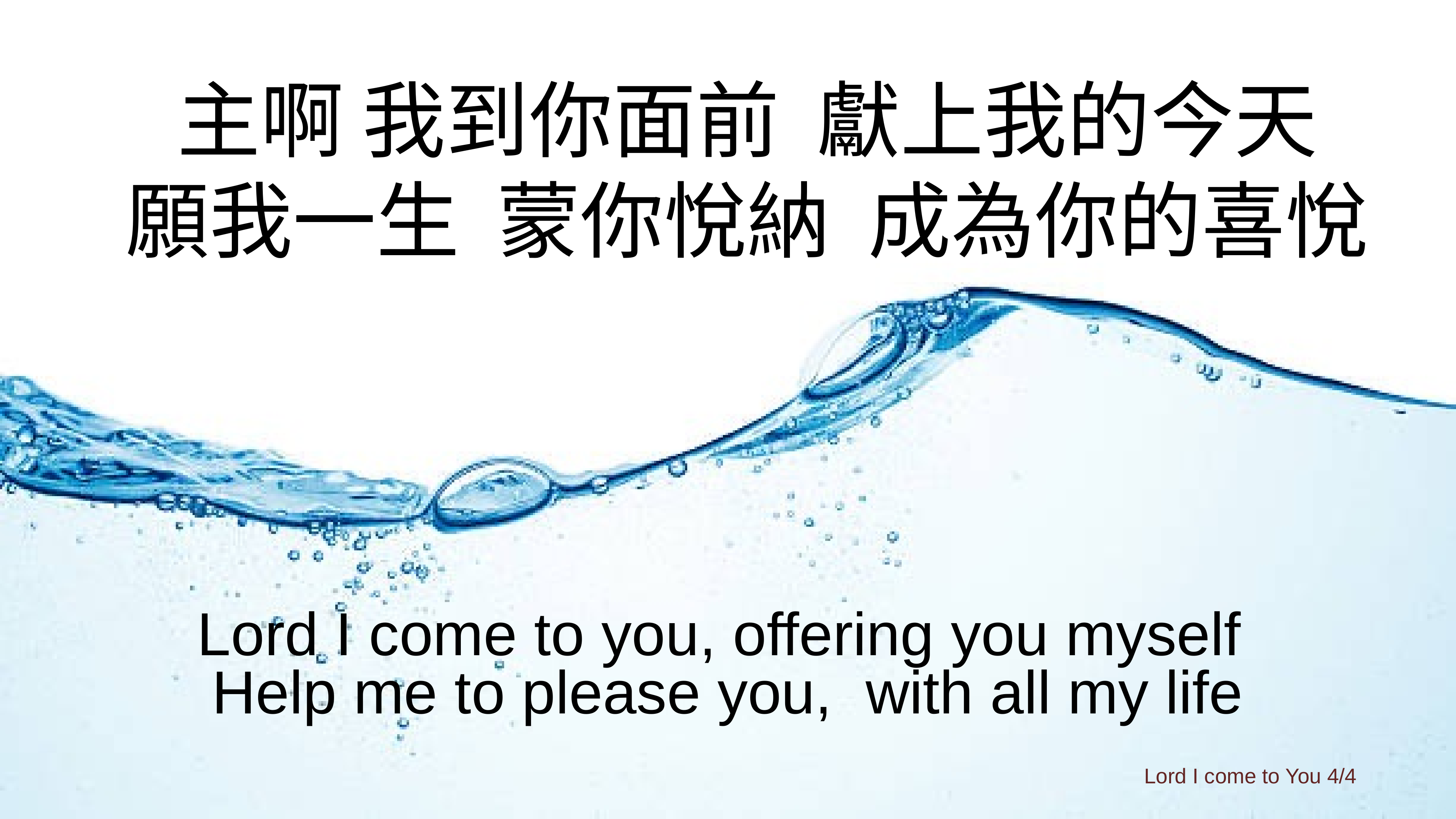

主啊 我到你面前  獻上我的今天
 願我一生  蒙你悅納  成為你的喜悅
Lord I come to you, offering you myself
Help me to please you,  with all my life
Lord I come to You 4/4